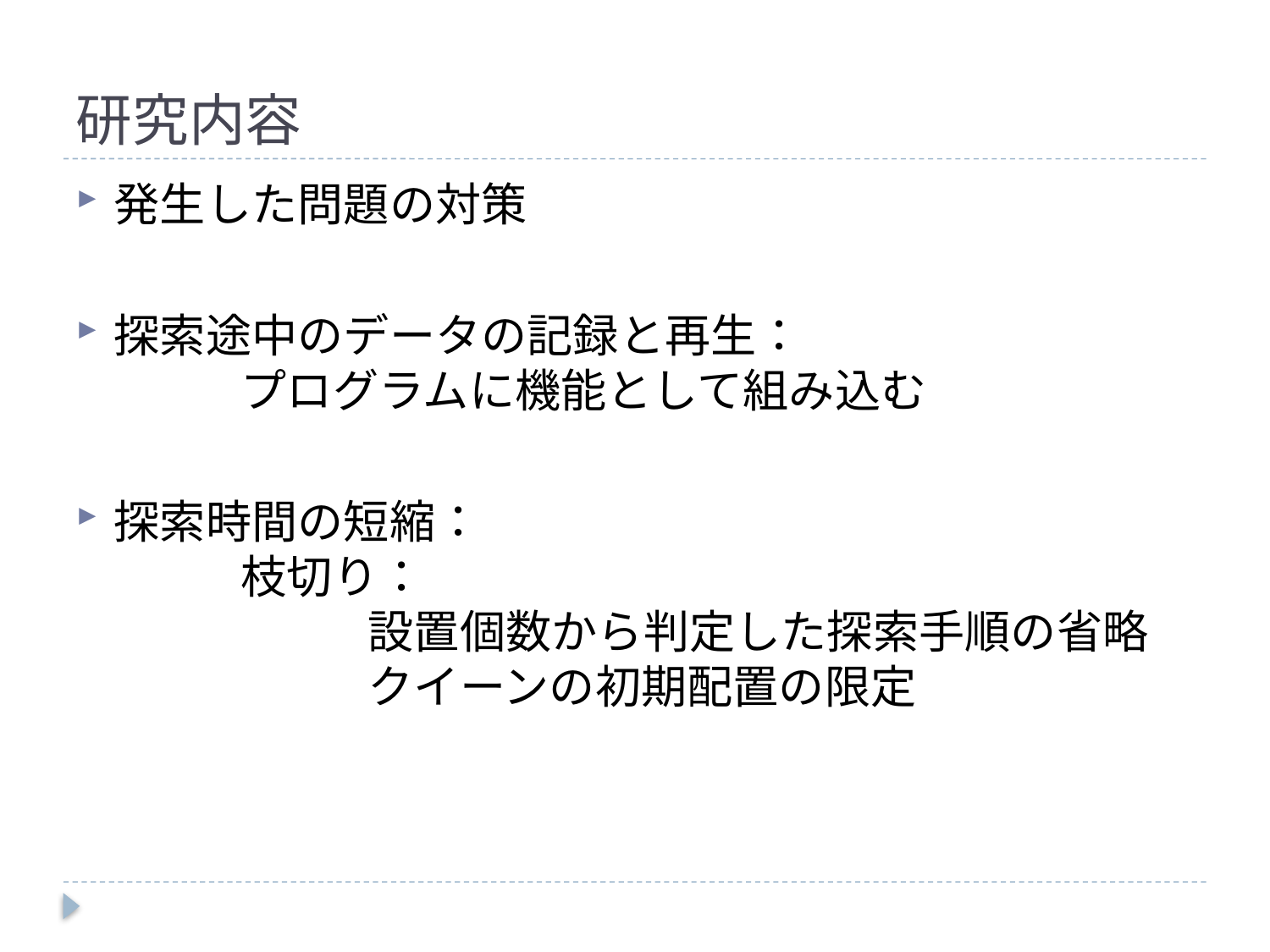

# 研究内容
発生した問題の対策

探索途中のデータの記録と再生：
	プログラムに機能として組み込む

探索時間の短縮：
	枝切り：
		設置個数から判定した探索手順の省略
		クイーンの初期配置の限定